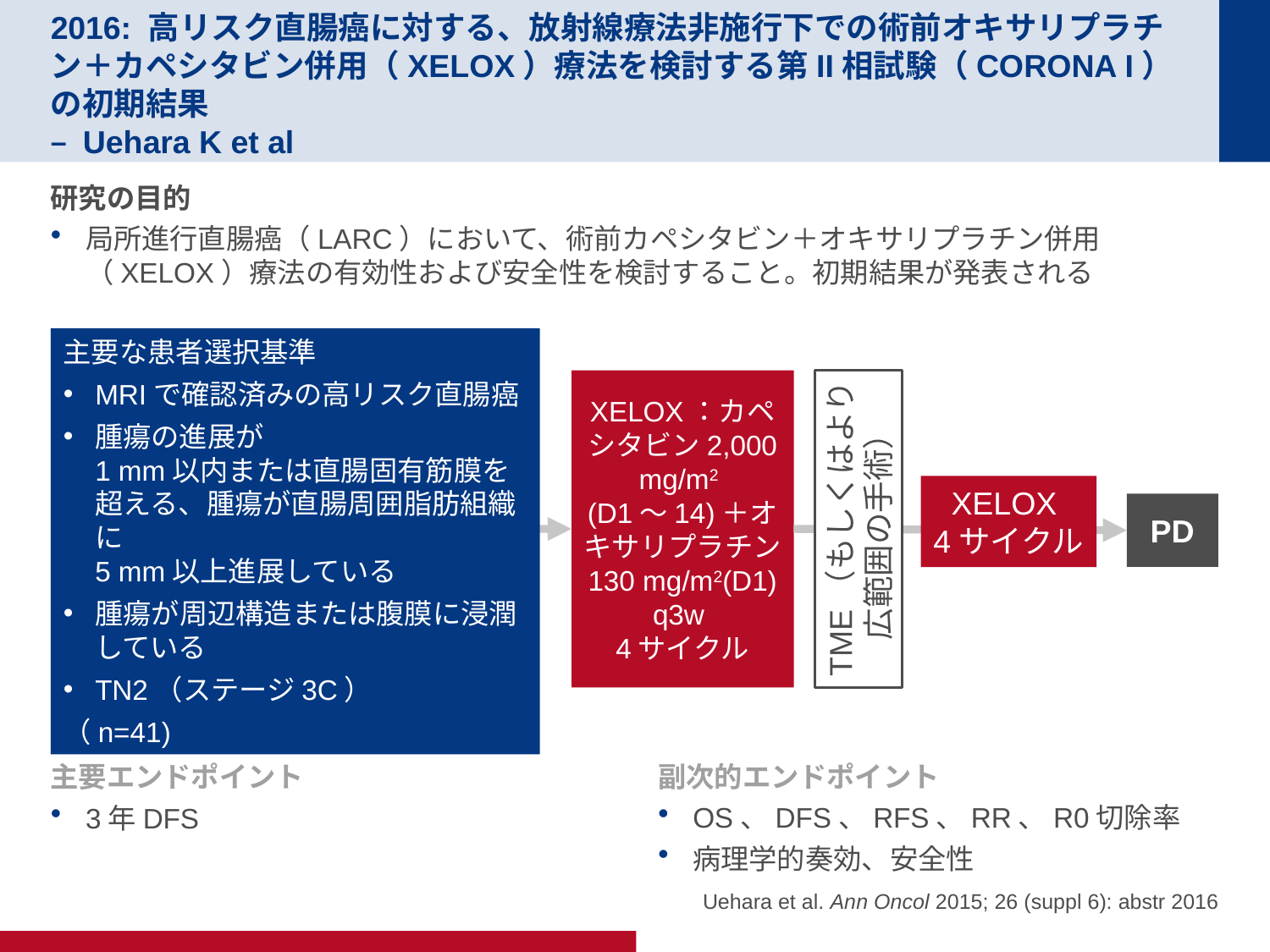

# 2016: 高リスク直腸癌に対する、放射線療法非施行下での術前オキサリプラチン＋カペシタビン併用（XELOX）療法を検討する第II相試験（CORONA I）の初期結果 – Uehara K et al
研究の目的
局所進行直腸癌（LARC）において、術前カペシタビン＋オキサリプラチン併用（XELOX）療法の有効性および安全性を検討すること。初期結果が発表される
主要な患者選択基準
MRIで確認済みの高リスク直腸癌
腫瘍の進展が
1 mm以内または直腸固有筋膜を超える、腫瘍が直腸周囲脂肪組織に
5 mm以上進展している
腫瘍が周辺構造または腹膜に浸潤している
TN2（ステージ3C）
（n=41)
TME（もしくはより広範囲の手術）
XELOX：カペシタビン2,000 mg/m2
(D1～14)＋オキサリプラチン
130 mg/m2(D1) q3w
4サイクル
XELOX
4サイクル
PD
主要エンドポイント
3年DFS

副次的エンドポイント
OS、DFS、RFS、RR、R0切除率
病理学的奏効、安全性

Uehara et al. Ann Oncol 2015; 26 (suppl 6): abstr 2016